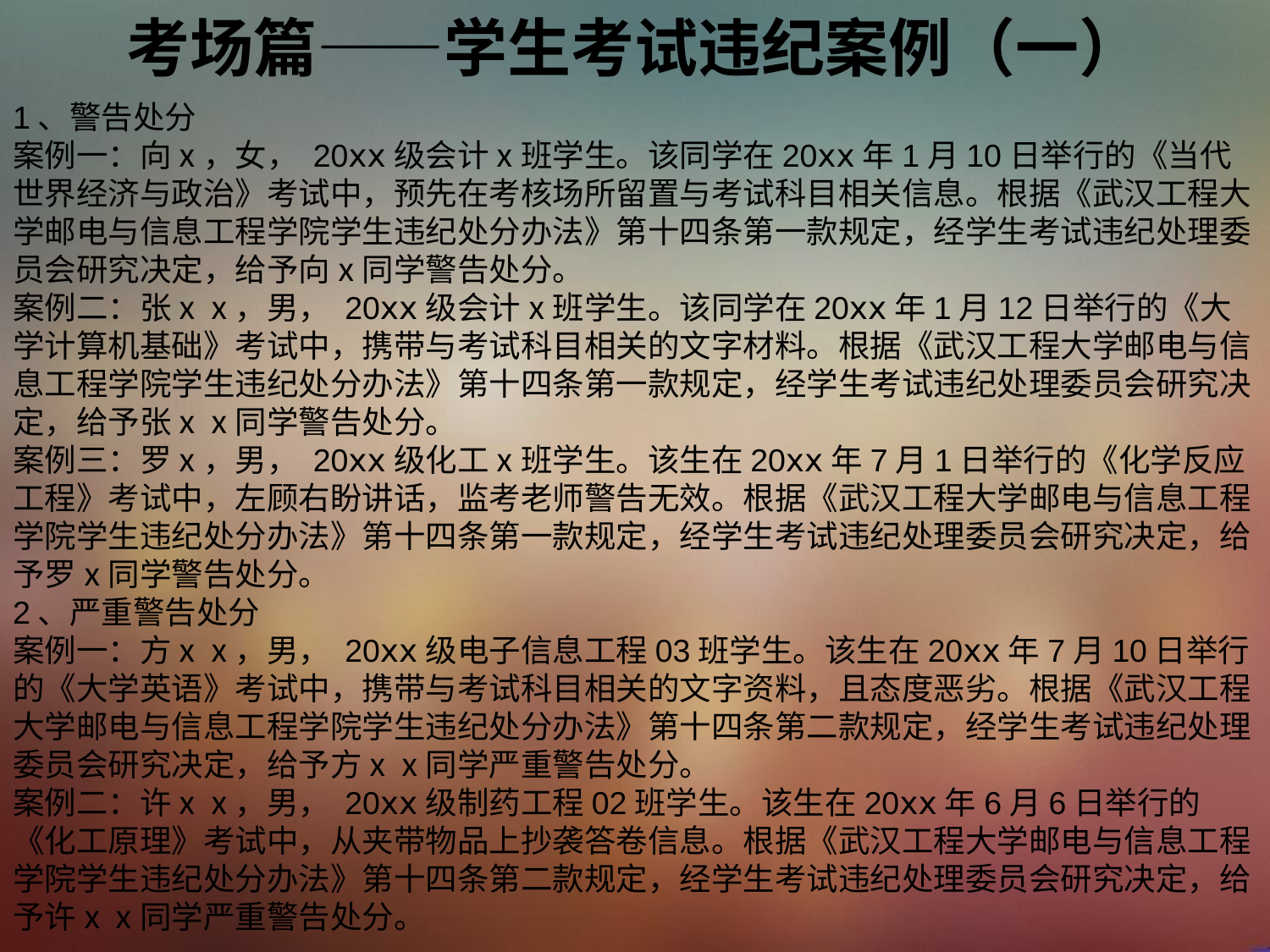

考场篇——学生考试违纪案例（一）
1、警告处分
案例一：向ⅹ，女， 20ⅹⅹ级会计ⅹ班学生。该同学在20ⅹⅹ年1月10日举行的《当代世界经济与政治》考试中，预先在考核场所留置与考试科目相关信息。根据《武汉工程大学邮电与信息工程学院学生违纪处分办法》第十四条第一款规定，经学生考试违纪处理委员会研究决定，给予向ⅹ同学警告处分。
案例二：张ⅹⅹ，男， 20ⅹⅹ级会计ⅹ班学生。该同学在20ⅹⅹ年1月12日举行的《大学计算机基础》考试中，携带与考试科目相关的文字材料。根据《武汉工程大学邮电与信息工程学院学生违纪处分办法》第十四条第一款规定，经学生考试违纪处理委员会研究决定，给予张ⅹⅹ同学警告处分。
案例三：罗ⅹ，男， 20ⅹⅹ级化工ⅹ班学生。该生在20ⅹⅹ年7月1日举行的《化学反应工程》考试中，左顾右盼讲话，监考老师警告无效。根据《武汉工程大学邮电与信息工程学院学生违纪处分办法》第十四条第一款规定，经学生考试违纪处理委员会研究决定，给予罗ⅹ同学警告处分。
2、严重警告处分
案例一：方ⅹⅹ，男， 20ⅹⅹ级电子信息工程03班学生。该生在20ⅹⅹ年7月10日举行的《大学英语》考试中，携带与考试科目相关的文字资料，且态度恶劣。根据《武汉工程大学邮电与信息工程学院学生违纪处分办法》第十四条第二款规定，经学生考试违纪处理委员会研究决定，给予方ⅹⅹ同学严重警告处分。
案例二：许ⅹⅹ，男， 20ⅹⅹ级制药工程02班学生。该生在20ⅹⅹ年6月6日举行的《化工原理》考试中，从夹带物品上抄袭答卷信息。根据《武汉工程大学邮电与信息工程学院学生违纪处分办法》第十四条第二款规定，经学生考试违纪处理委员会研究决定，给予许ⅹⅹ同学严重警告处分。